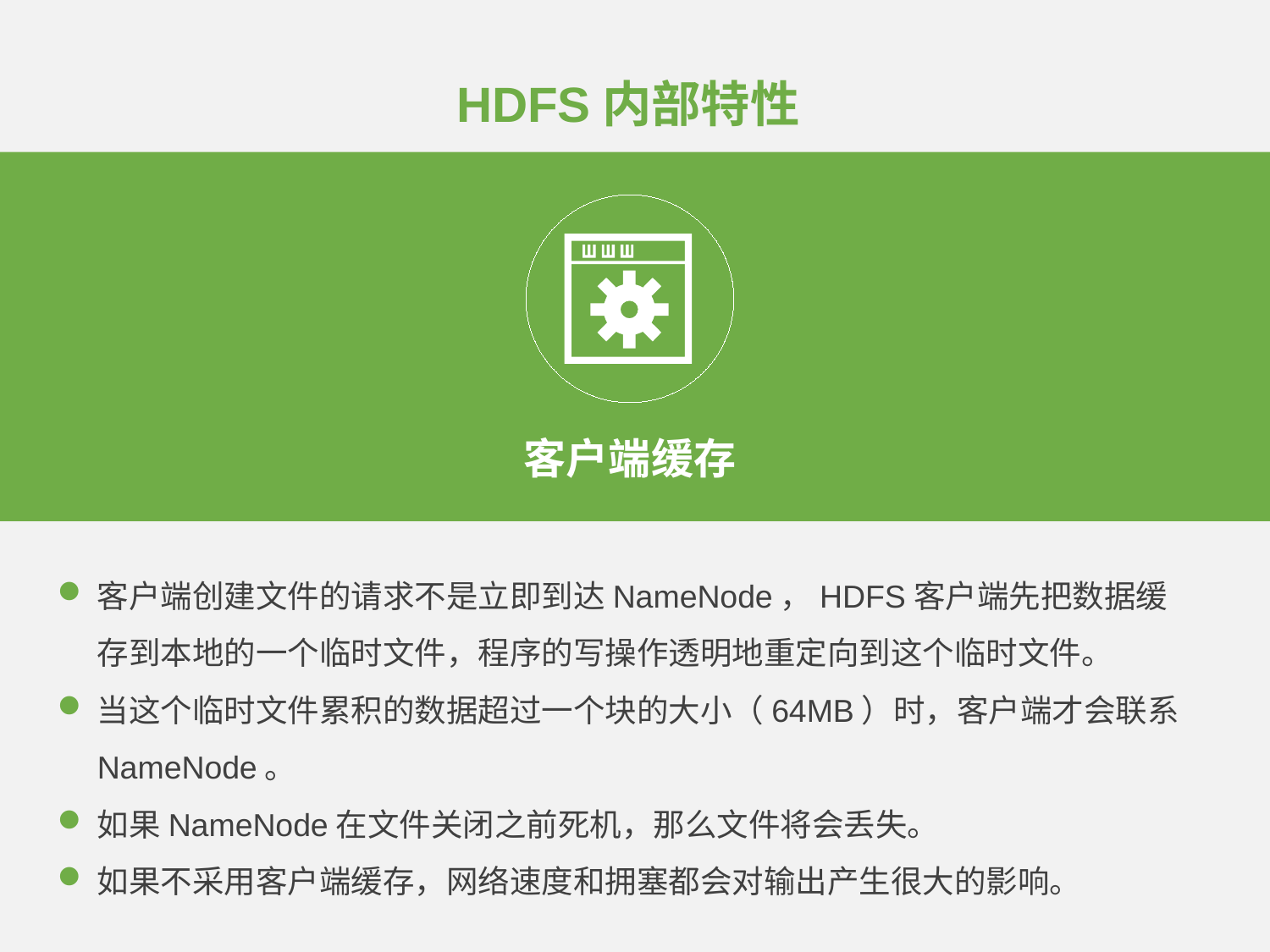

HDFS内部特性

客户端缓存
客户端创建文件的请求不是立即到达NameNode，HDFS客户端先把数据缓存到本地的一个临时文件，程序的写操作透明地重定向到这个临时文件。
当这个临时文件累积的数据超过一个块的大小（64MB）时，客户端才会联系NameNode。
如果NameNode在文件关闭之前死机，那么文件将会丢失。
如果不采用客户端缓存，网络速度和拥塞都会对输出产生很大的影响。